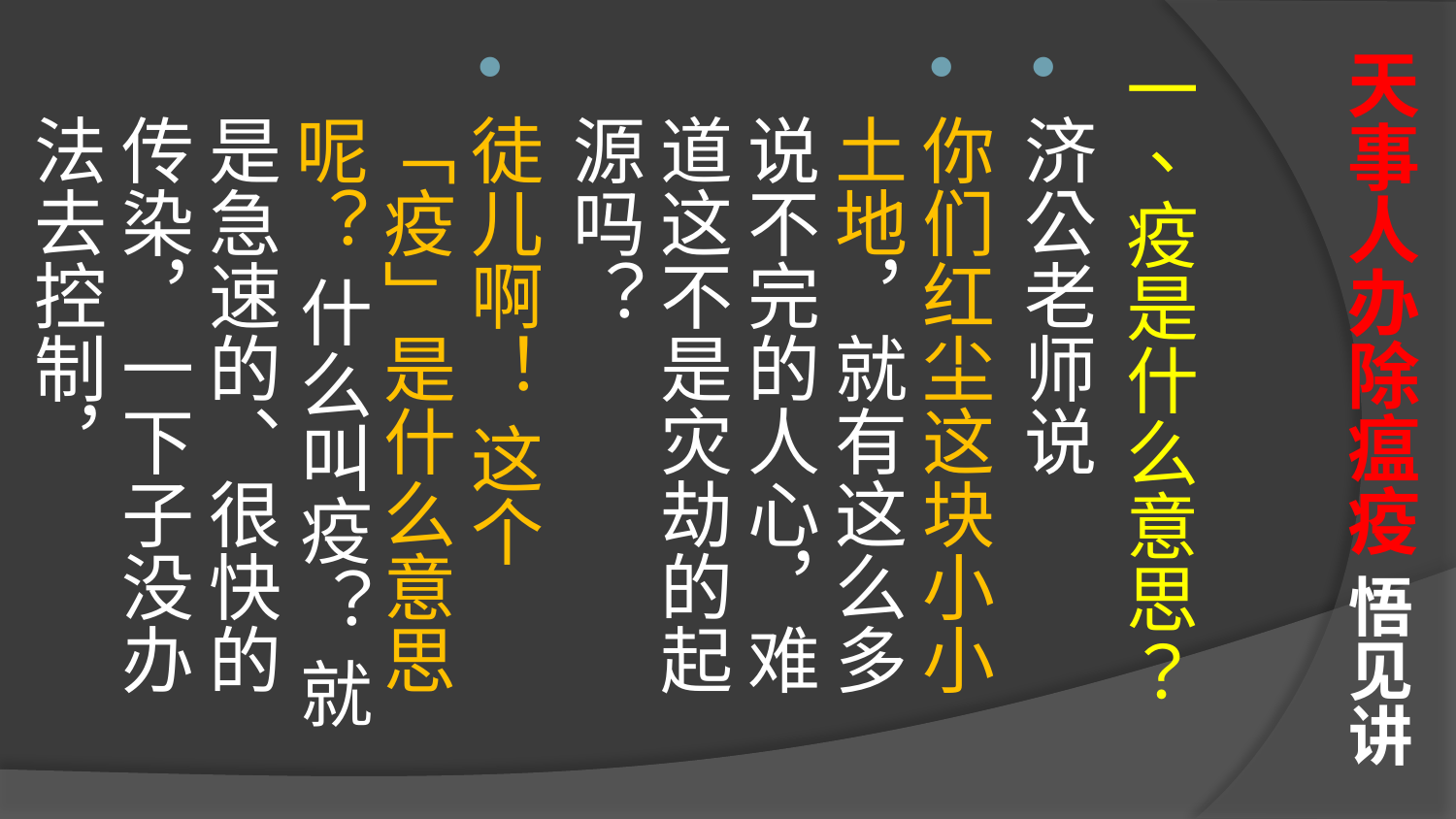

# 天事人办除瘟疫 悟见讲
一、疫是什么意思？
济公老师说
你们红尘这块小小土地，就有这么多说不完的人心，难道这不是灾劫的起源吗？
徒儿啊！ 这个「疫」是什么意思呢？ 什么叫疫？ 就是急速的、很快的传染，一下子没办法去控制，